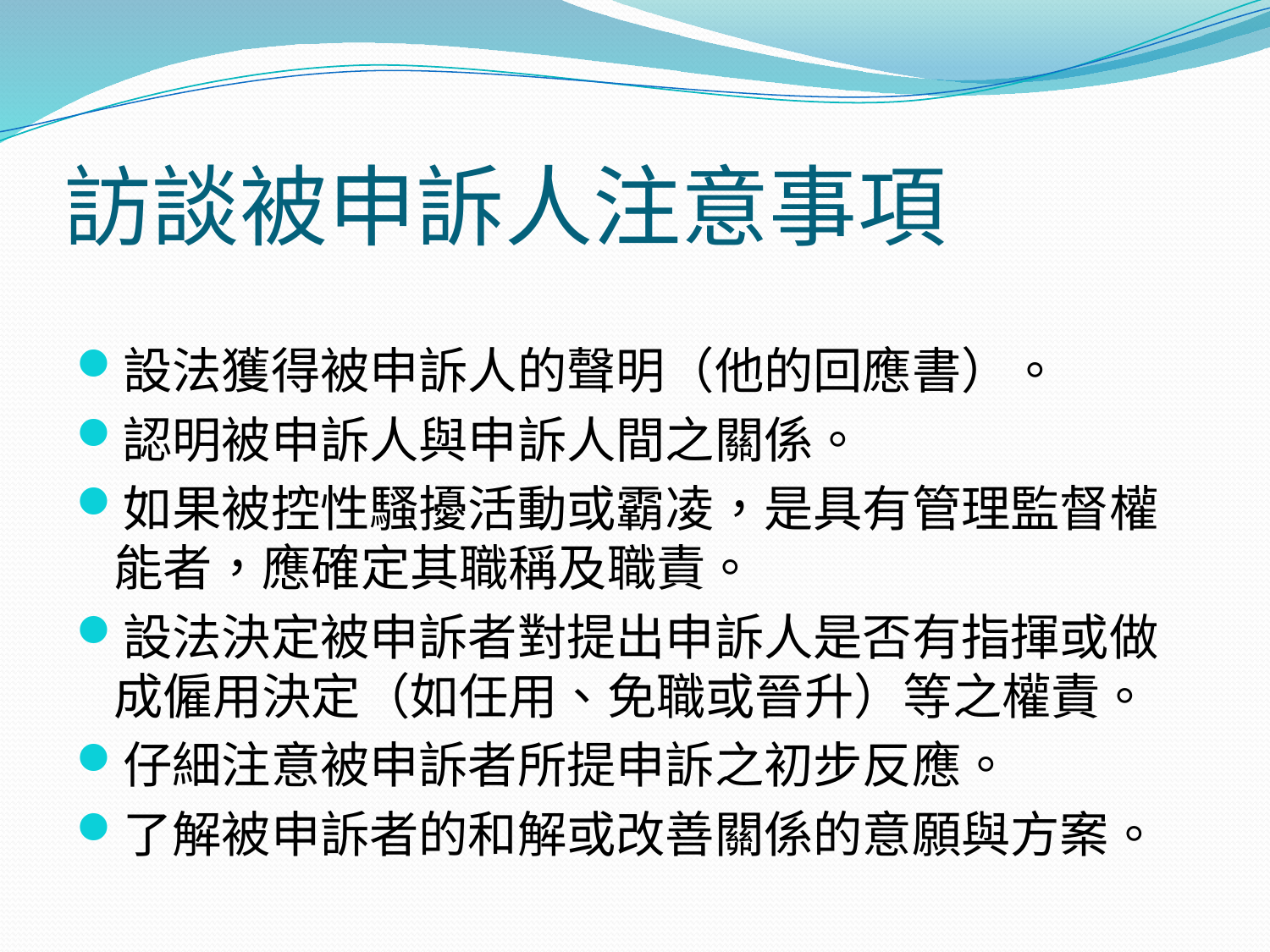

# 訪談被申訴人注意事項

設法獲得被申訴人的聲明（他的回應書）。
認明被申訴人與申訴人間之關係。
如果被控性騷擾活動或霸凌，是具有管理監督權能者，應確定其職稱及職責。
設法決定被申訴者對提出申訴人是否有指揮或做成僱用決定（如任用、免職或晉升）等之權責。
仔細注意被申訴者所提申訴之初步反應。
了解被申訴者的和解或改善關係的意願與方案。